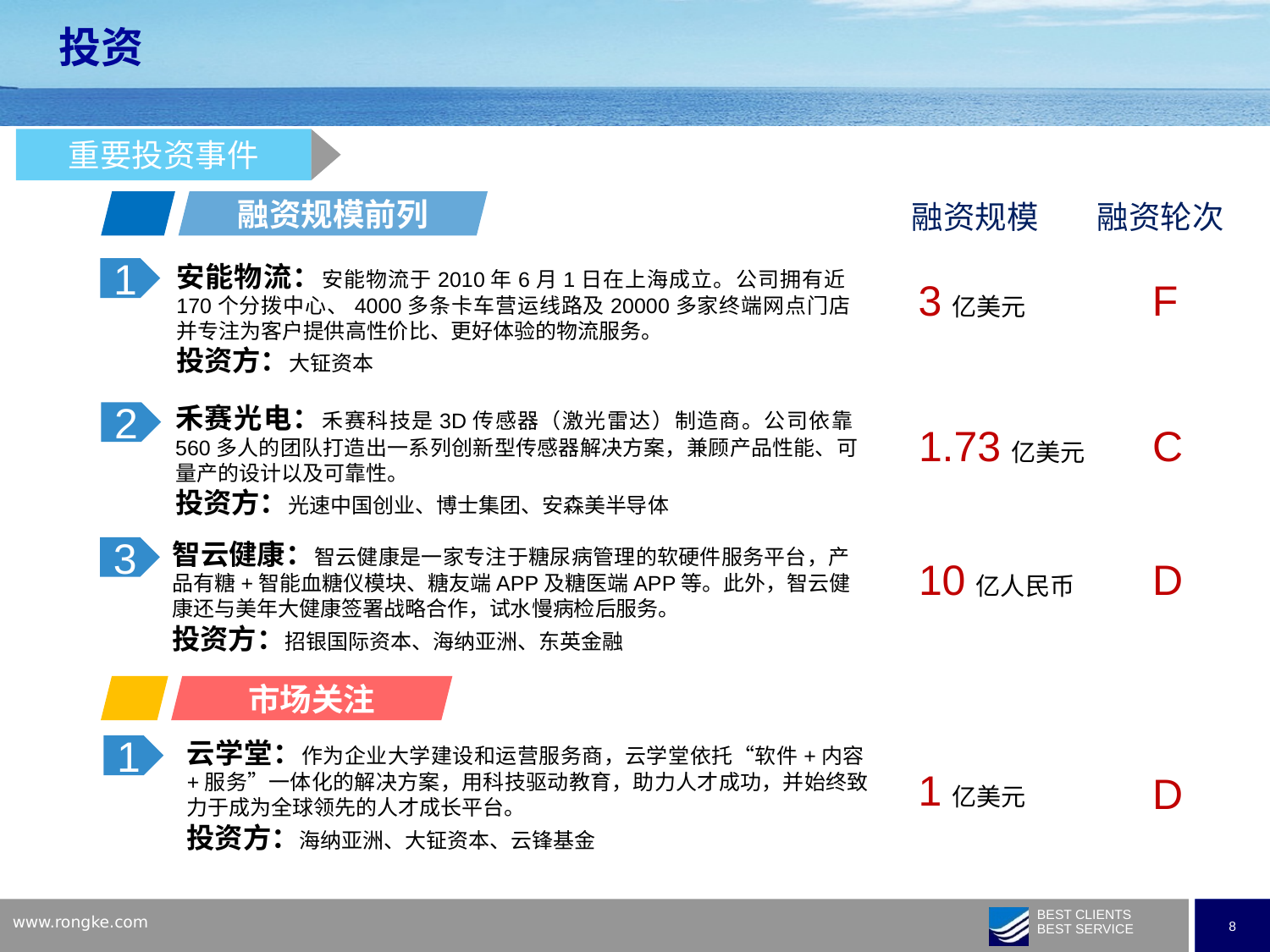

投资
重要投资事件

融资规模前列
融资规模
融资轮次
安能物流：安能物流于2010年6月1日在上海成立。公司拥有近170个分拨中心、4000多条卡车营运线路及20000多家终端网点门店并专注为客户提供高性价比、更好体验的物流服务。
投资方：大钲资本
1
3亿美元
F
禾赛光电：禾赛科技是3D传感器（激光雷达）制造商。公司依靠560多人的团队打造出一系列创新型传感器解决方案，兼顾产品性能、可量产的设计以及可靠性。
投资方：光速中国创业、博士集团、安森美半导体
2
1.73亿美元
C
智云健康：智云健康是一家专注于糖尿病管理的软硬件服务平台，产品有糖+智能血糖仪模块、糖友端APP及糖医端APP等。此外，智云健康还与美年大健康签署战略合作，试水慢病检后服务。
投资方：招银国际资本、海纳亚洲、东英金融
3
D
10亿人民币

市场关注
云学堂：作为企业大学建设和运营服务商，云学堂依托“软件+内容+服务”一体化的解决方案，用科技驱动教育，助力人才成功，并始终致力于成为全球领先的人才成长平台。
投资方：海纳亚洲、大钲资本、云锋基金
1
1亿美元
D